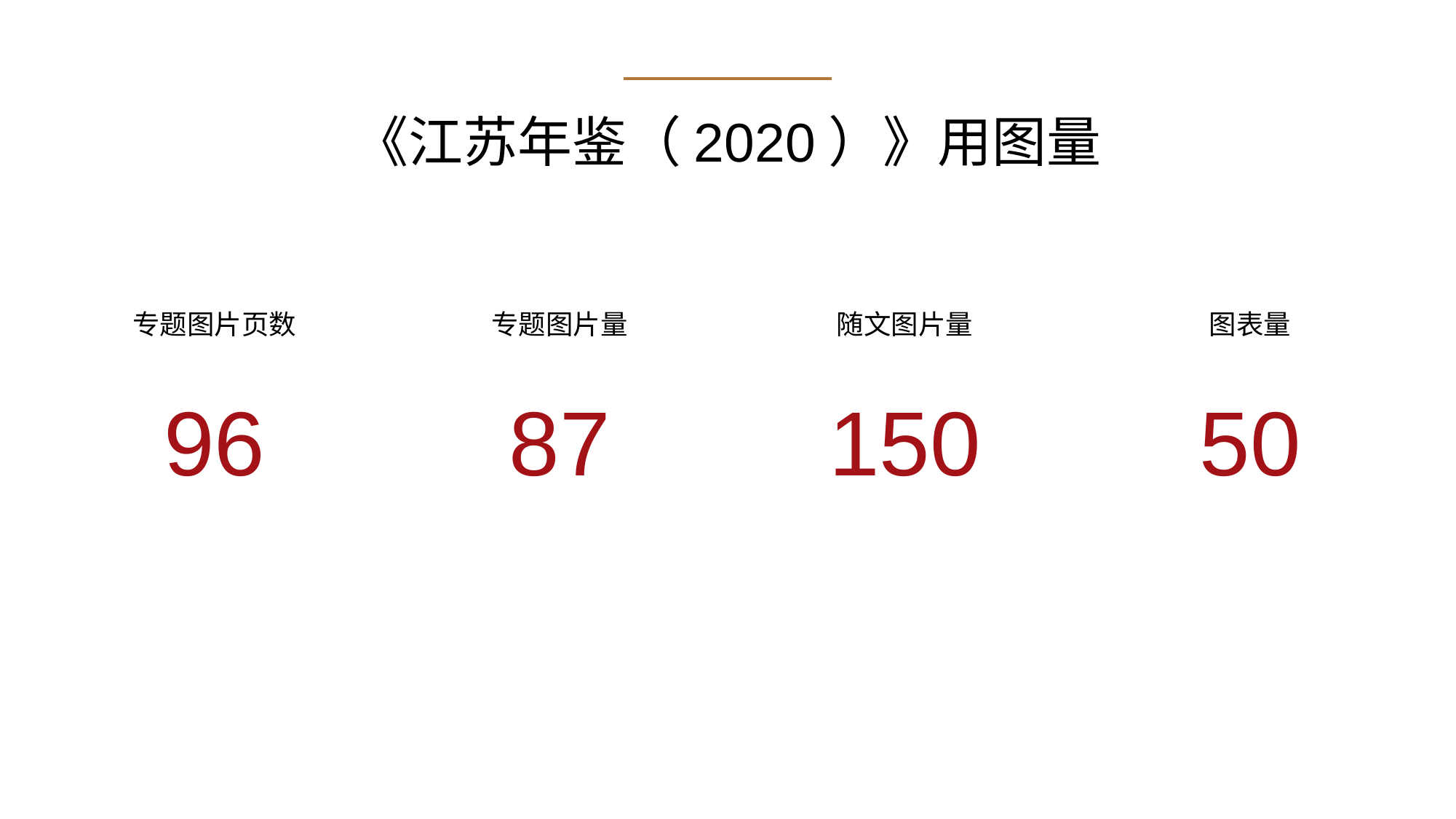

《江苏年鉴（2020）》用图量
e7d195523061f1c0c30ee18c1b05f65d12b38e2533cb2ccdAE0CC34CB5CBEBFAEC353FED4DECE97C3E379FD1D933F5E4DC18EF8EA6B7A1130D5F6DE9DD2BE4B0A8C9126ACE5083D1F5A9E323B29CCFC7691F46984C00CB5F1B63ACA4B74FB33C8D6181CFDC7BBC48AEE2CCC043610F82E624FEBF5863C515A2BA1F8D5AFB4CC303066A8E6E7A4D67
专题图片页数
96
专题图片量
87
随文图片量
150
图表量
50